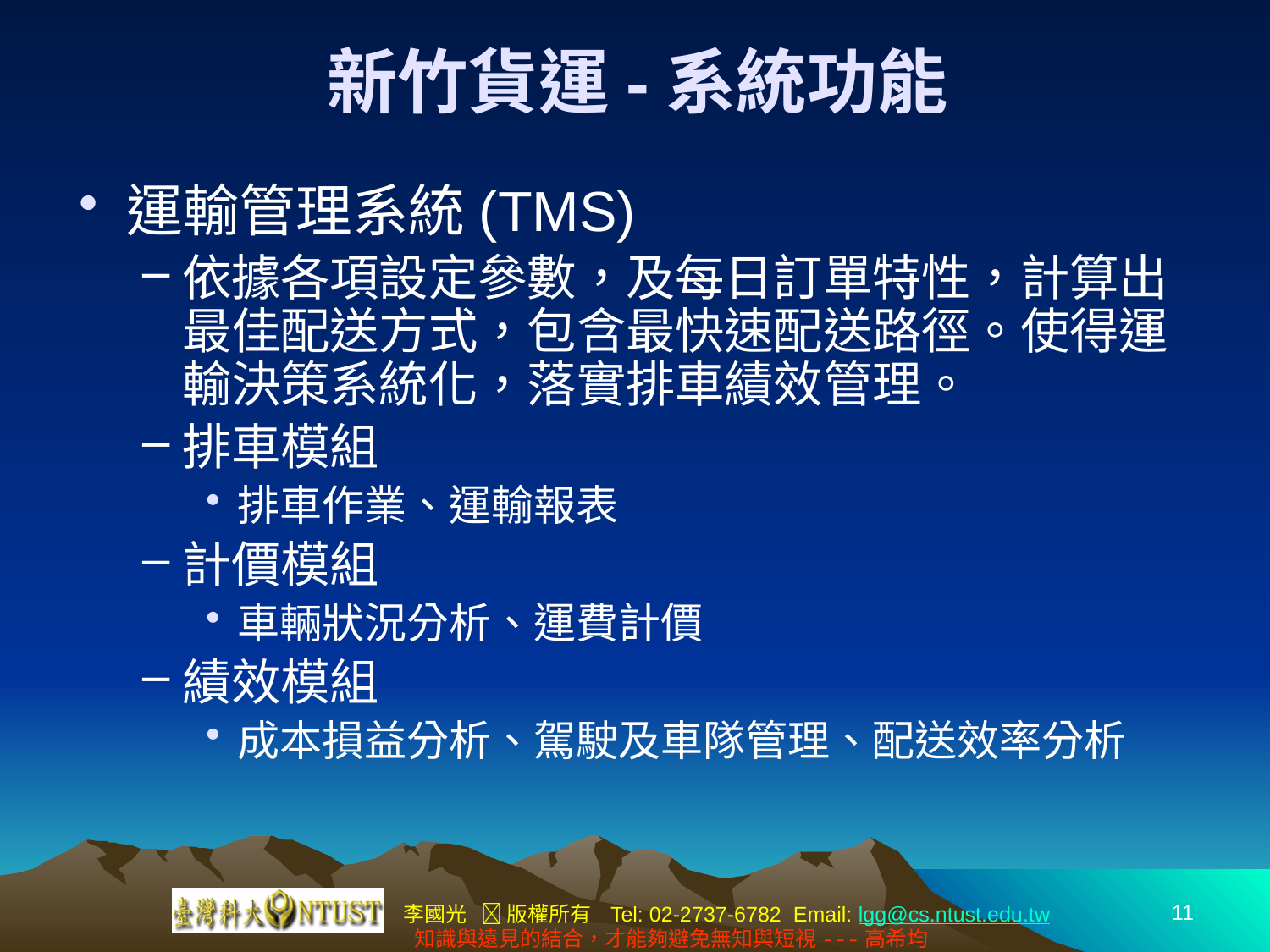

# 新竹貨運-系統功能
運輸管理系統(TMS)
依據各項設定參數，及每日訂單特性，計算出最佳配送方式，包含最快速配送路徑。使得運輸決策系統化，落實排車績效管理。
排車模組
排車作業、運輸報表
計價模組
車輛狀況分析、運費計價
績效模組
成本損益分析、駕駛及車隊管理、配送效率分析
11